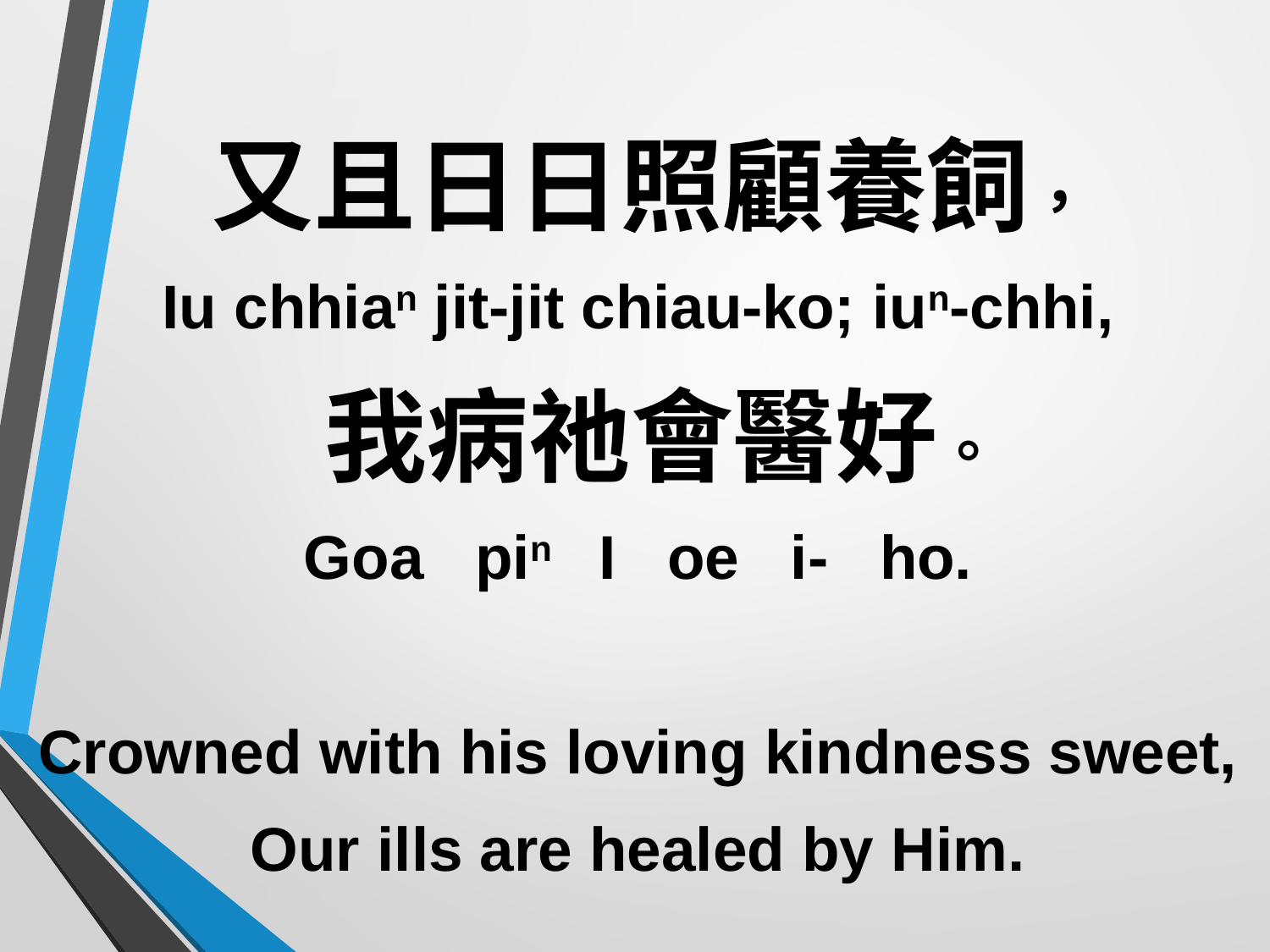

又且日日照顧養飼，
Iu chhian jit-jit chiau-ko; iun-chhi,
 我病祂會醫好。
Goa   pin    I   oe   i-   ho.

Crowned with his loving kindness sweet,
Our ills are healed by Him.